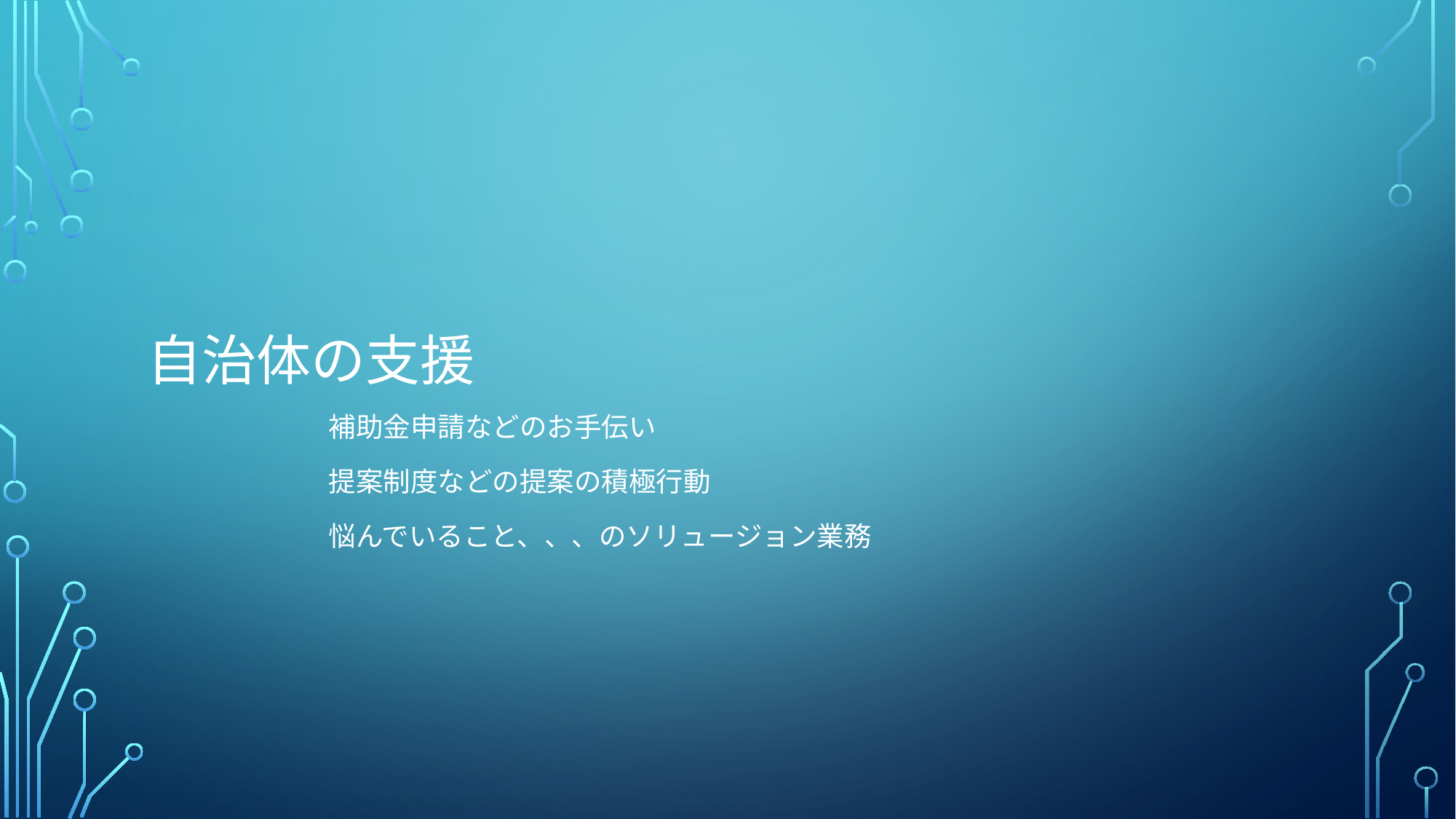

# 自治体の支援
補助金申請などのお手伝い
提案制度などの提案の積極行動
悩んでいること、、、のソリュージョン業務